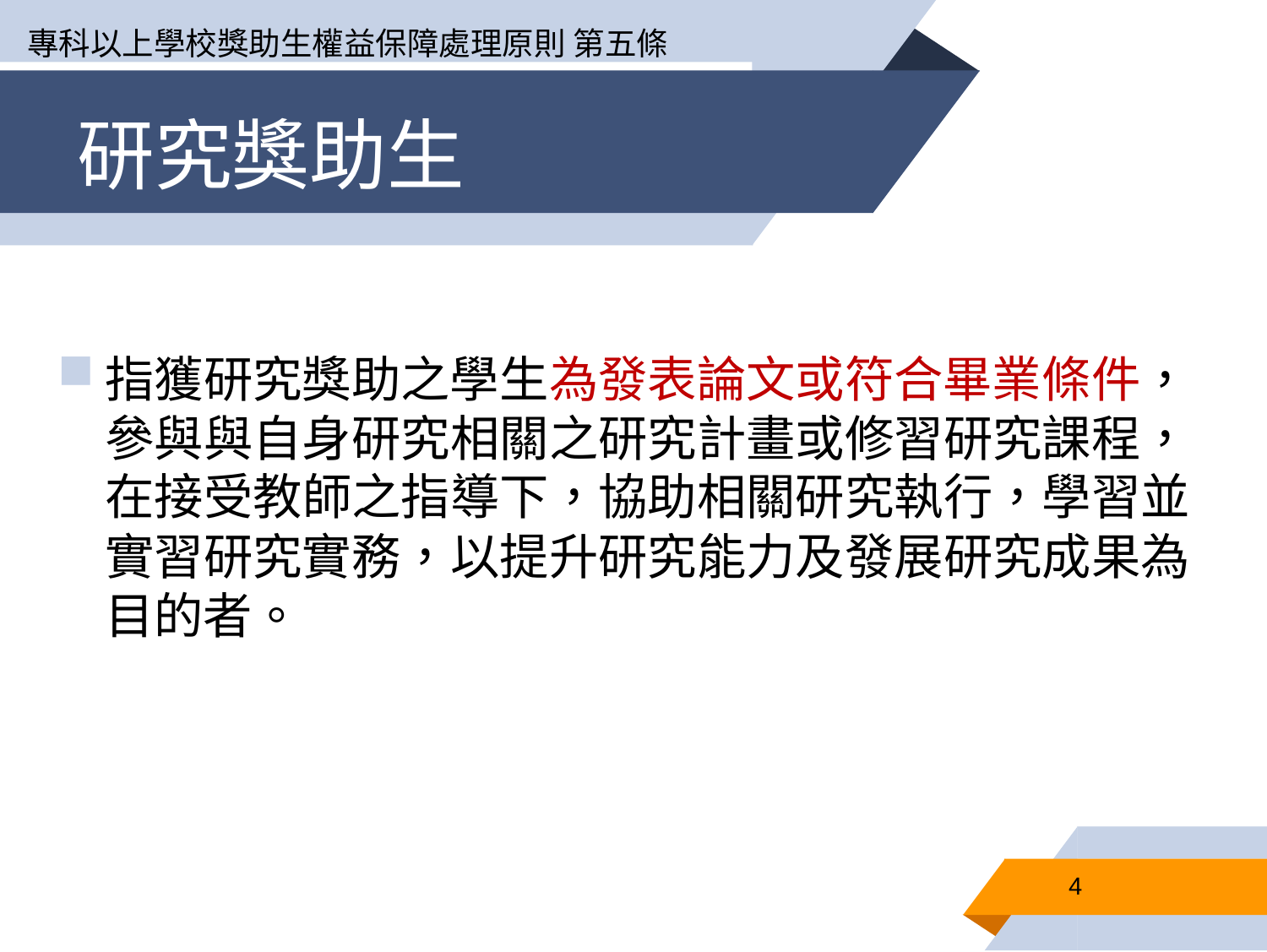

專科以上學校獎助生權益保障處理原則 第五條

# 研究獎助生

指獲研究獎助之學生為發表論文或符合畢業條件， 參與與自身研究相關之研究計畫或修習研究課程， 在接受教師之指導下，協助相關研究執行，學習並 實習研究實務，以提升研究能力及發展研究成果為 目的者。

4